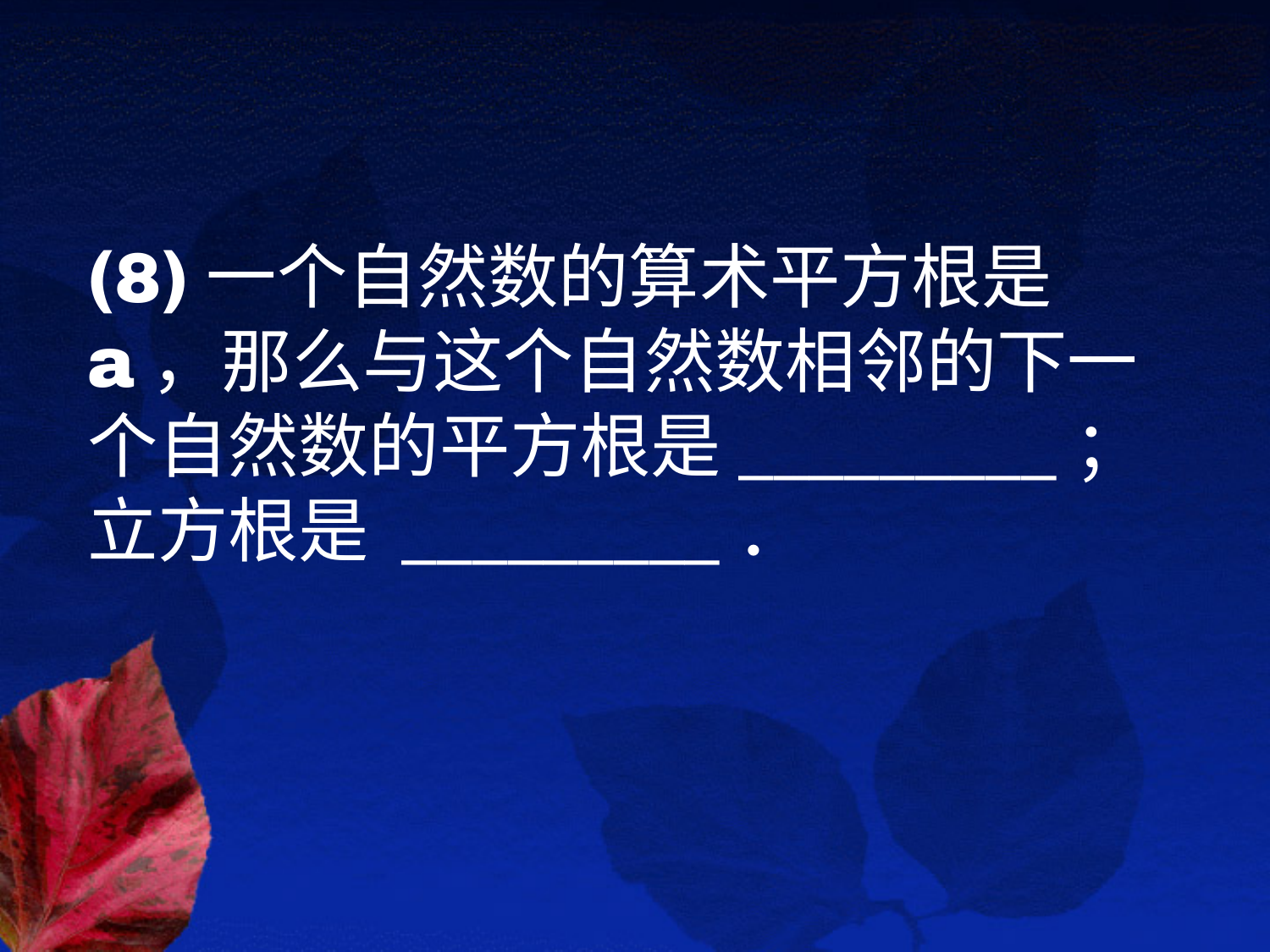

(8)一个自然数的算术平方根是a，那么与这个自然数相邻的下一个自然数的平方根是_________；立方根是 _________．